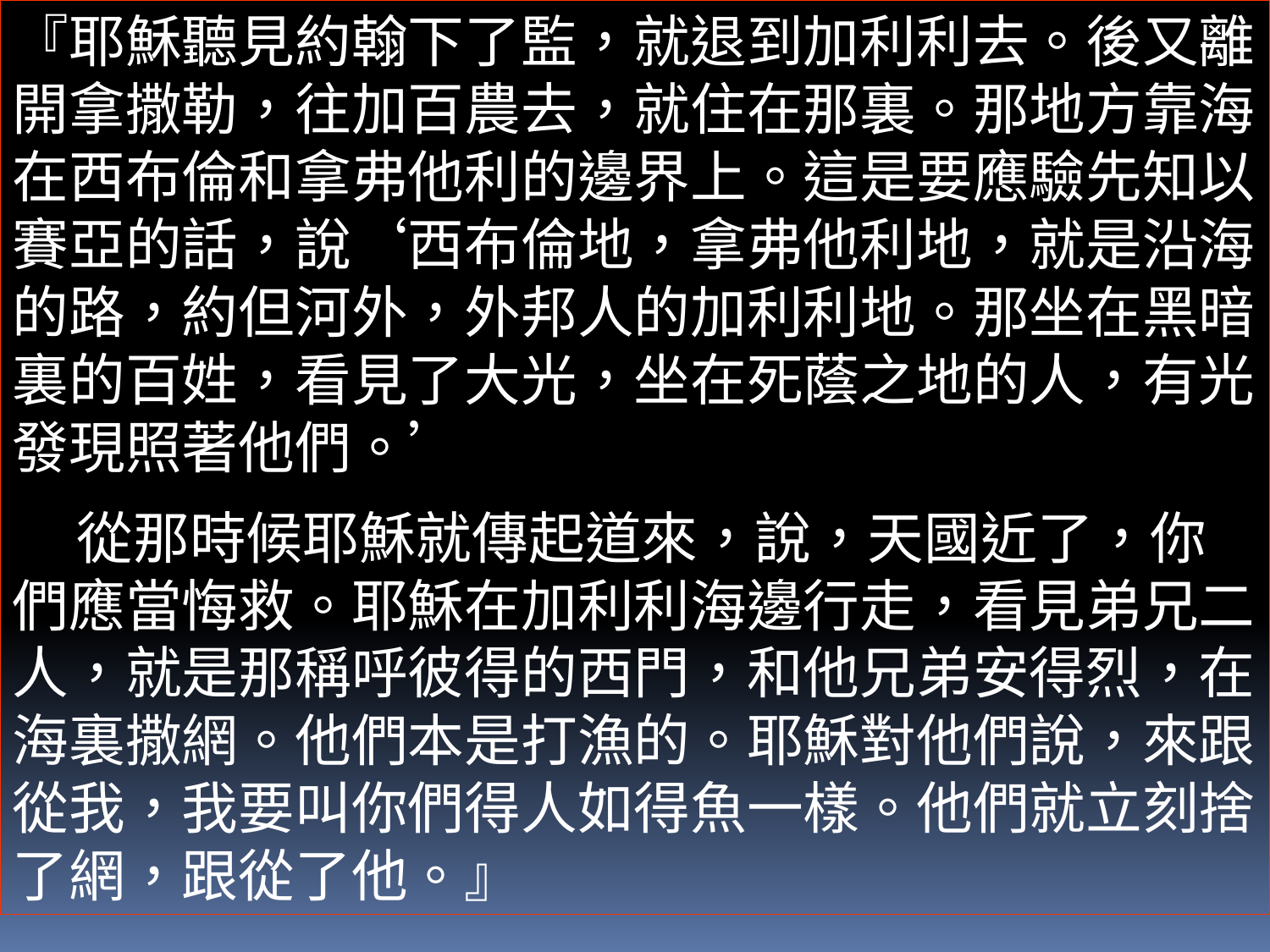

『耶穌聽見約翰下了監，就退到加利利去。後又離開拿撒勒，往加百農去，就住在那裏。那地方靠海，在西布倫和拿弗他利的邊界上。這是要應驗先知以賽亞的話，說‘西布倫地，拿弗他利地，就是沿海的路，約但河外，外邦人的加利利地。那坐在黑暗裏的百姓，看見了大光，坐在死蔭之地的人，有光發現照著他們。’

    從那時候耶穌就傳起道來，說，天國近了，你們應當悔救。耶穌在加利利海邊行走，看見弟兄二人，就是那稱呼彼得的西門，和他兄弟安得烈，在海裏撒網。他們本是打漁的。耶穌對他們說，來跟從我，我要叫你們得人如得魚一樣。他們就立刻捨了網，跟從了他。』